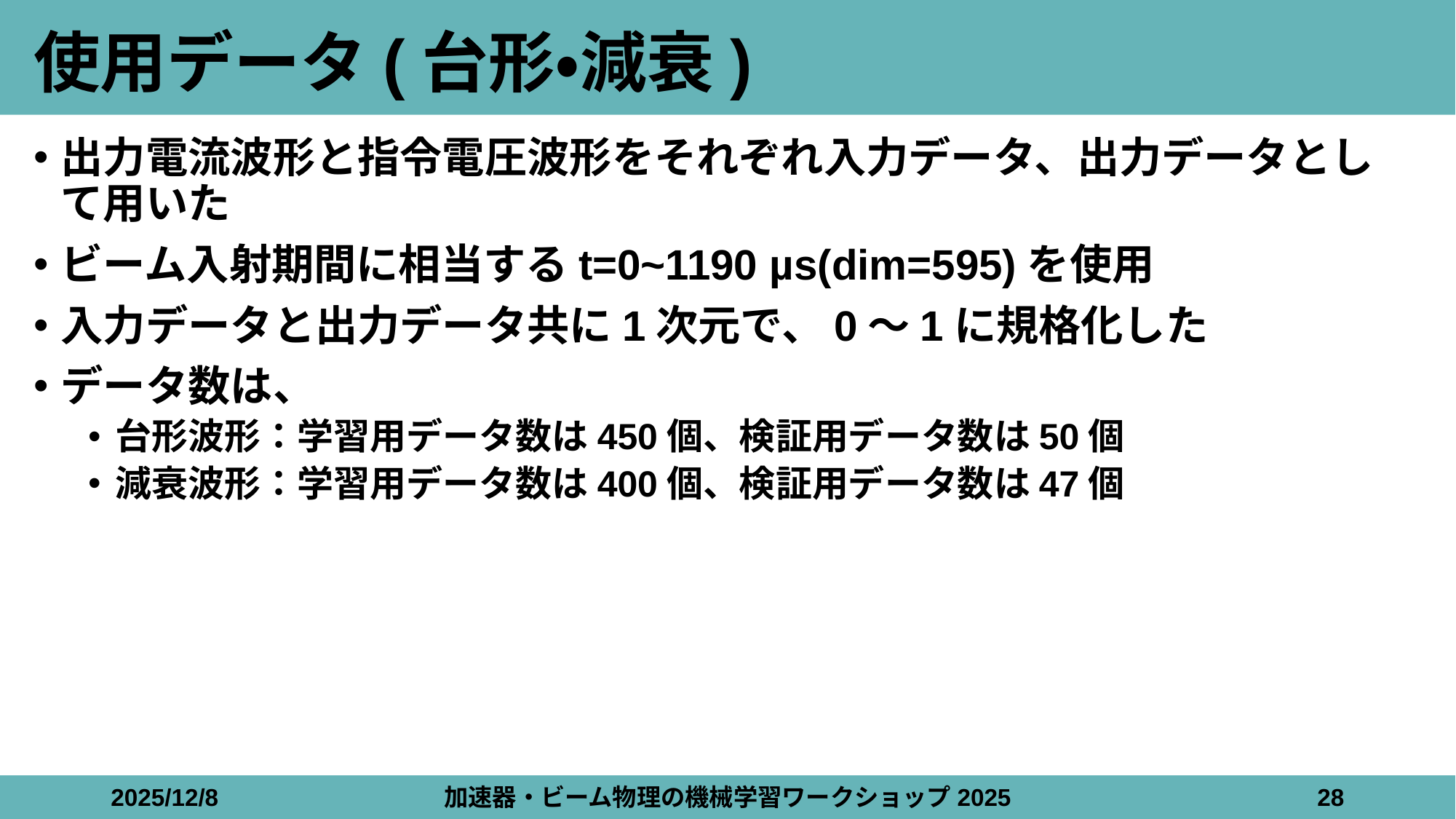

# 使用データ(台形・減衰)
出力電流波形と指令電圧波形をそれぞれ入力データ、出力データとして用いた
ビーム入射期間に相当するt=0~1190 µs(dim=595)を使用
入力データと出力データ共に1次元で、0～1に規格化した
データ数は、
台形波形：学習用データ数は450個、検証用データ数は50個
減衰波形：学習用データ数は400個、検証用データ数は47個

2025/12/8
加速器・ビーム物理の機械学習ワークショップ2025
28